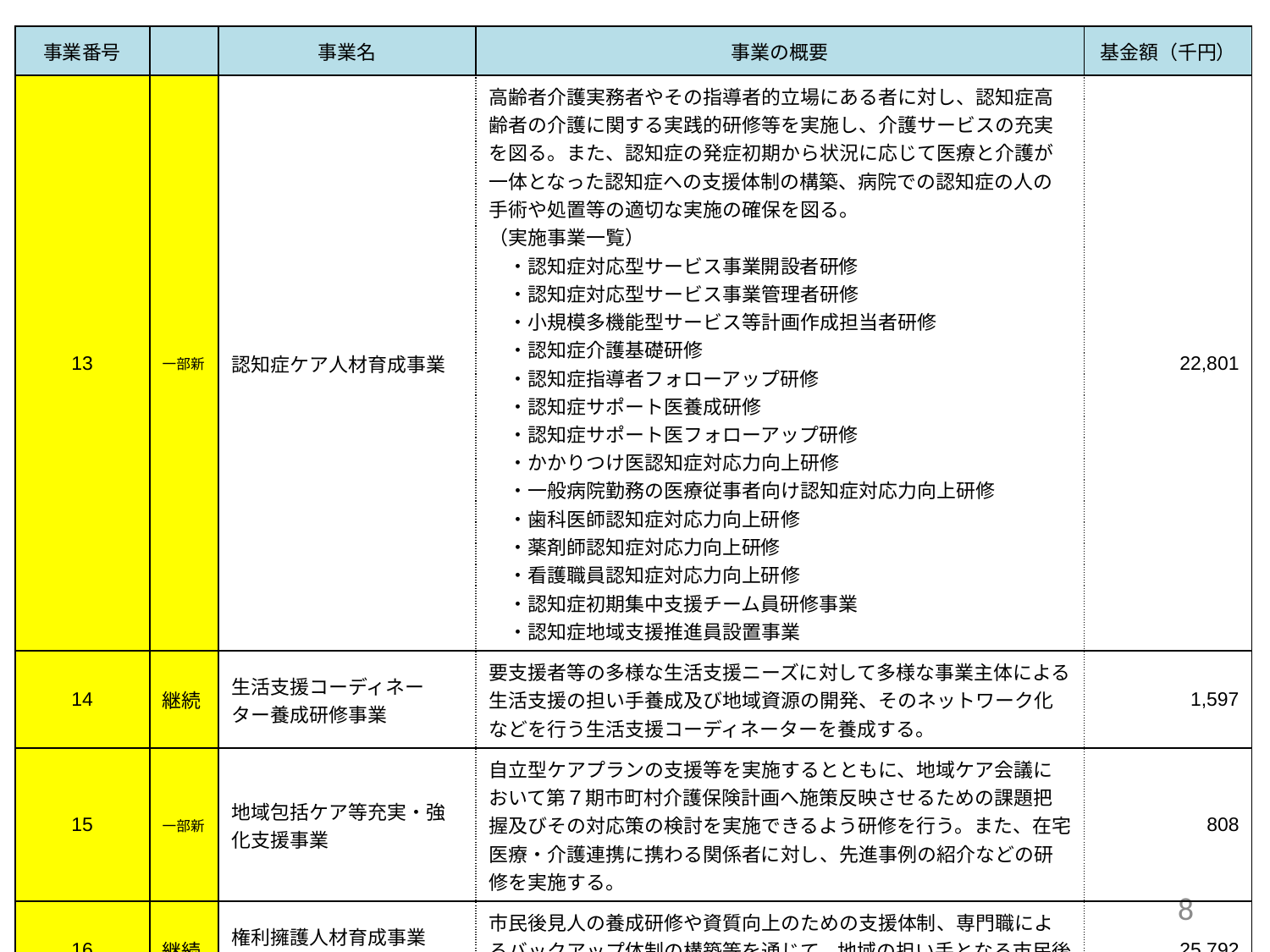

| 事業番号 |  | 事業名 | 事業の概要 | 基金額（千円） |
| --- | --- | --- | --- | --- |
| 13 | 一部新 | 認知症ケア人材育成事業 | 高齢者介護実務者やその指導者的立場にある者に対し、認知症高齢者の介護に関する実践的研修等を実施し、介護サービスの充実を図る。また、認知症の発症初期から状況に応じて医療と介護が一体となった認知症への支援体制の構築、病院での認知症の人の手術や処置等の適切な実施の確保を図る。 （実施事業一覧） 　・認知症対応型サービス事業開設者研修 　・認知症対応型サービス事業管理者研修 　・小規模多機能型サービス等計画作成担当者研修 　・認知症介護基礎研修 　・認知症指導者フォローアップ研修 　・認知症サポート医養成研修 　・認知症サポート医フォローアップ研修 　・かかりつけ医認知症対応力向上研修 　・一般病院勤務の医療従事者向け認知症対応力向上研修 　・歯科医師認知症対応力向上研修 　・薬剤師認知症対応力向上研修 　・看護職員認知症対応力向上研修 　・認知症初期集中支援チーム員研修事業 　・認知症地域支援推進員設置事業 | 22,801 |
| 14 | 継続 | 生活支援コーディネーター養成研修事業 | 要支援者等の多様な生活支援ニーズに対して多様な事業主体による生活支援の担い手養成及び地域資源の開発、そのネットワーク化などを行う生活支援コーディネーターを養成する。 | 1,597 |
| 15 | 一部新 | 地域包括ケア等充実・強化支援事業 | 自立型ケアプランの支援等を実施するとともに、地域ケア会議において第７期市町村介護保険計画へ施策反映させるための課題把握及びその対応策の検討を実施できるよう研修を行う。また、在宅医療・介護連携に携わる関係者に対し、先進事例の紹介などの研修を実施する。 | 808 |
| 16 | 継続 | 権利擁護人材育成事業（市民後見人の養成等） | 市民後見人の養成研修や資質向上のための支援体制、専門職によるバックアップ体制の構築等を通じて、地域の担い手となる市民後見人の活動推進を図る（府内21市町で実施予定）。 | 25,792 |
8